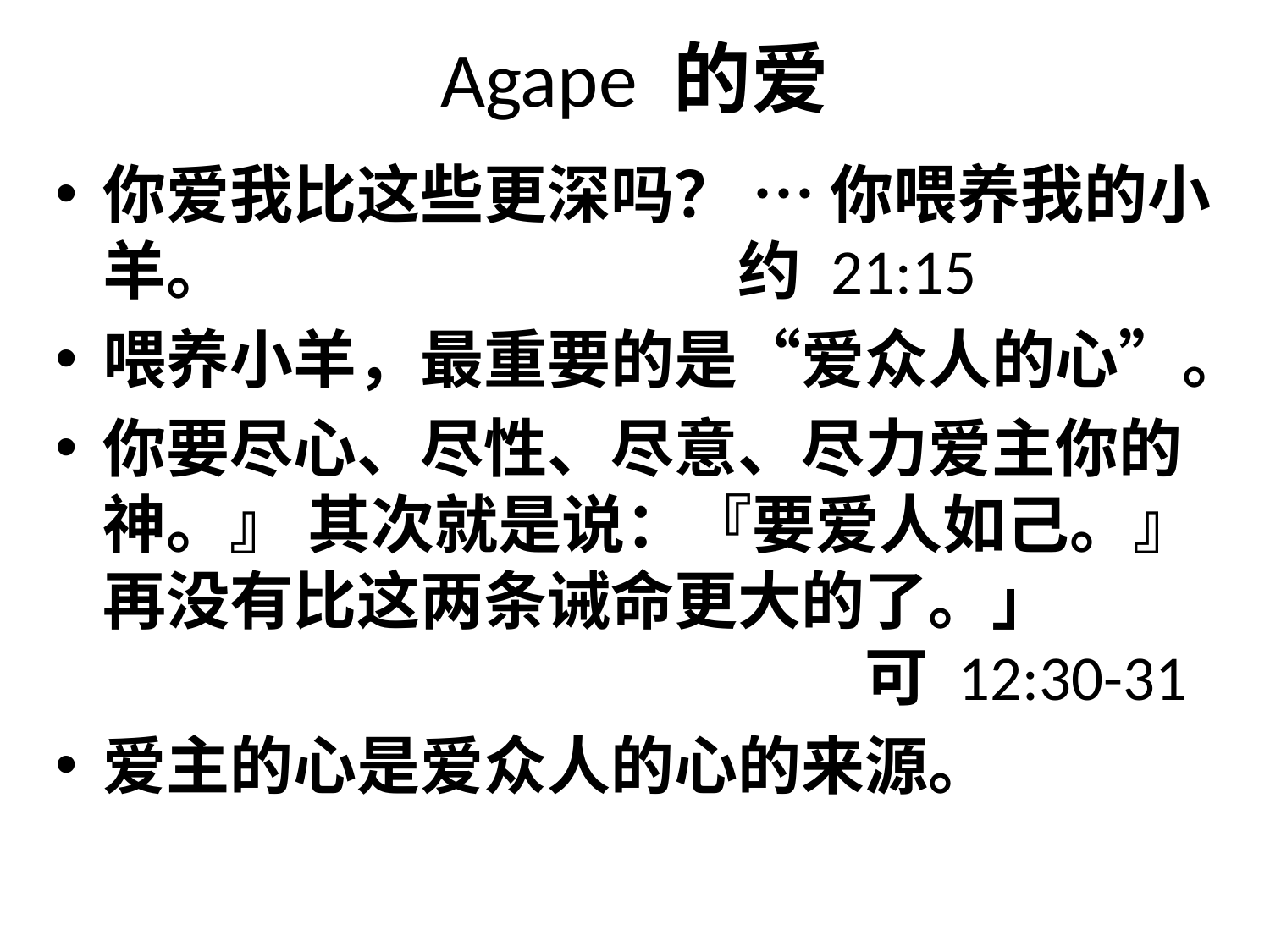

# Agape 的爱
你爱我比这些更深吗？ … 你喂养我的小羊。 				约 21:15
喂养小羊，最重要的是“爱众人的心”。
你要尽心、尽性、尽意、尽力爱主你的神。』 其次就是说：『要爱人如己。』再没有比这两条诫命更大的了。」							可 12:30-31
爱主的心是爱众人的心的来源。